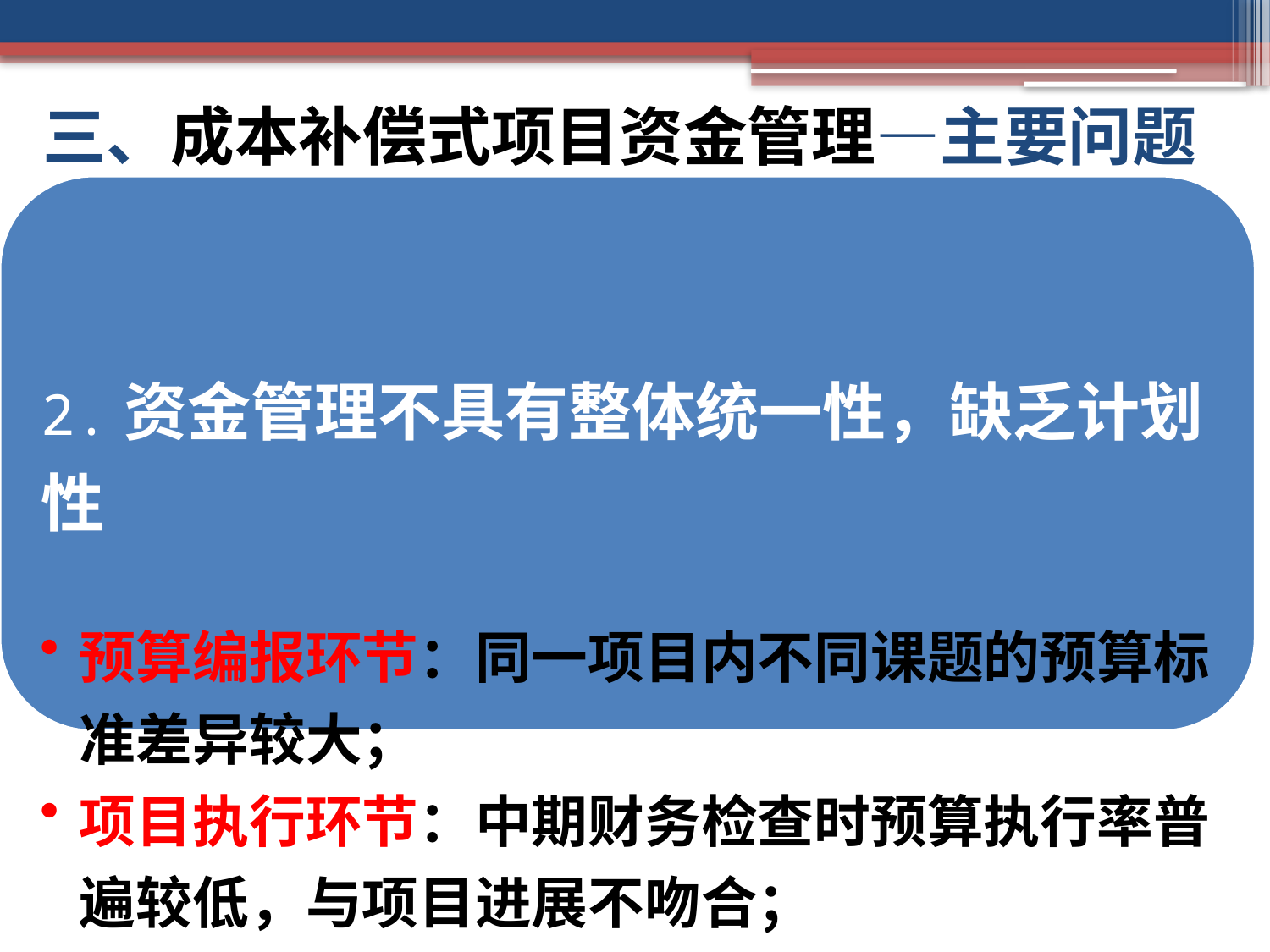

# 三、成本补偿式项目资金管理—主要问题
2.资金管理不具有整体统一性，缺乏计划性
预算编报环节：同一项目内不同课题的预算标准差异较大；
项目执行环节：中期财务检查时预算执行率普遍较低，与项目进展不吻合；